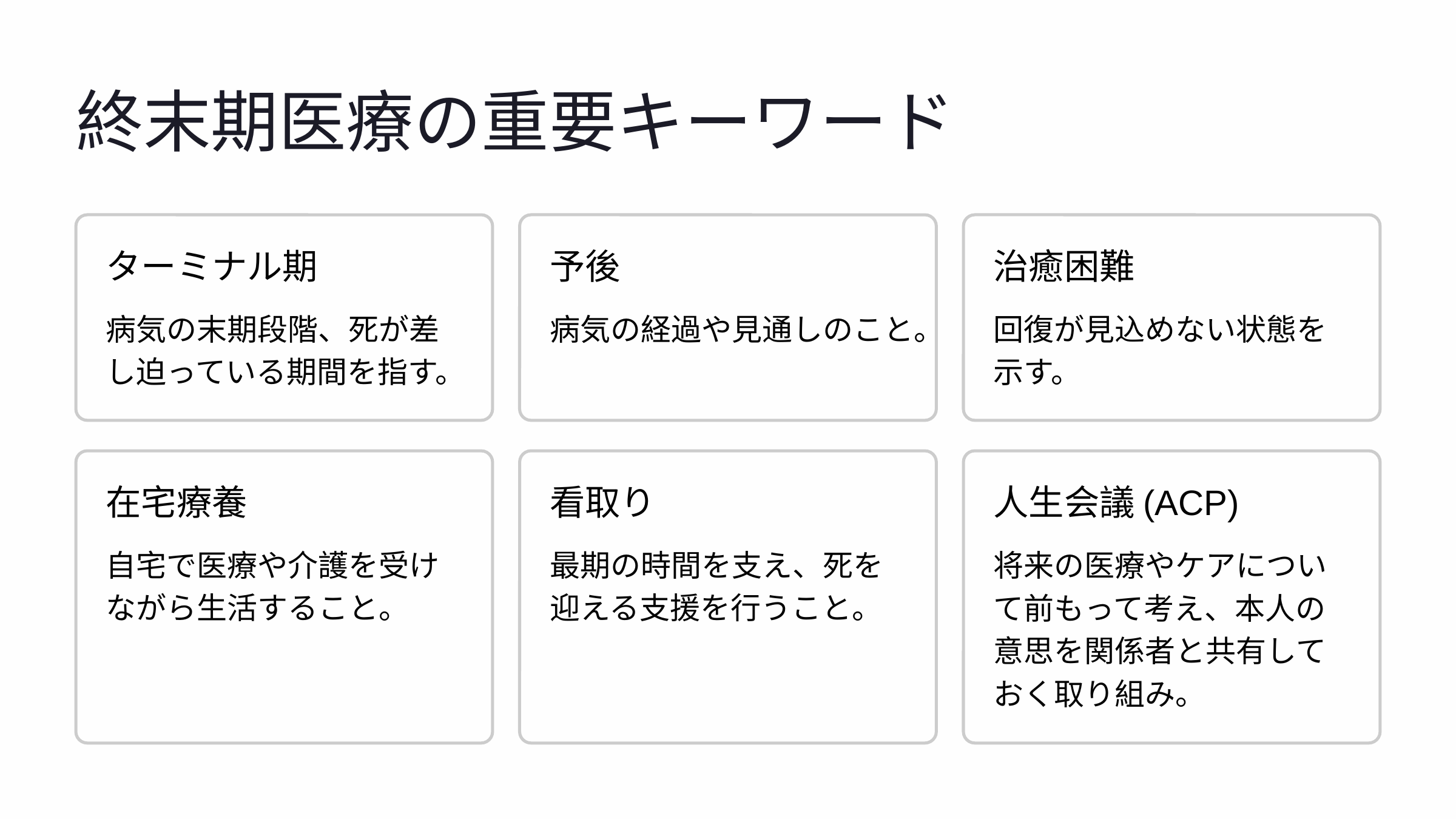

終末期医療の重要キーワード

ターミナル期
予後
治癒困難
病気の末期段階、死が差し迫っている期間を指す。
病気の経過や見通しのこと。
回復が見込めない状態を示す。

在宅療養
看取り
人生会議(ACP)
自宅で医療や介護を受けながら生活すること。
最期の時間を支え、死を迎える支援を行うこと。
将来の医療やケアについて前もって考え、本人の意思を関係者と共有しておく取り組み。